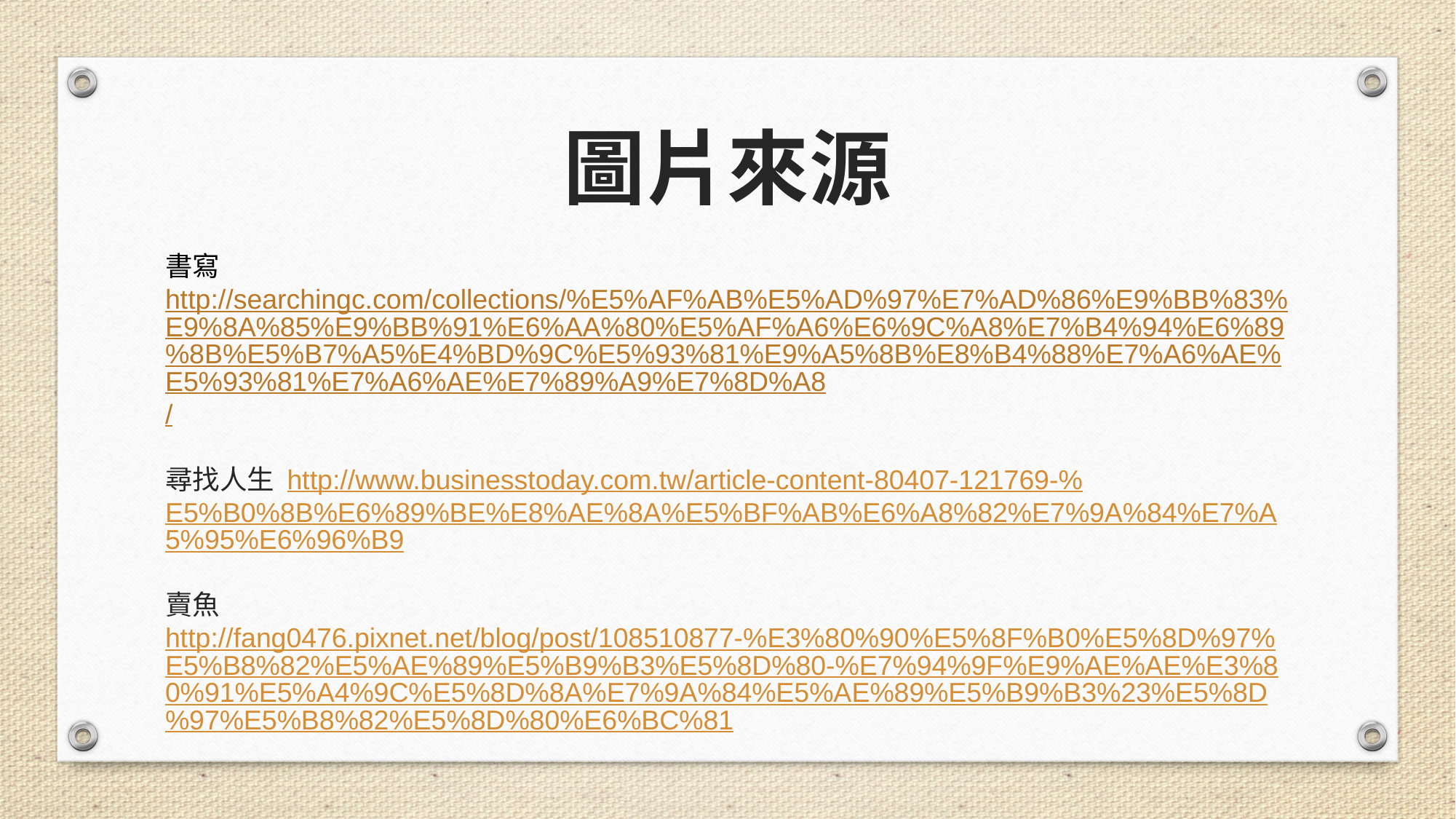

圖片來源
書寫 http://searchingc.com/collections/%E5%AF%AB%E5%AD%97%E7%AD%86%E9%BB%83%E9%8A%85%E9%BB%91%E6%AA%80%E5%AF%A6%E6%9C%A8%E7%B4%94%E6%89%8B%E5%B7%A5%E4%BD%9C%E5%93%81%E9%A5%8B%E8%B4%88%E7%A6%AE%E5%93%81%E7%A6%AE%E7%89%A9%E7%8D%A8/

尋找人生 http://www.businesstoday.com.tw/article-content-80407-121769-%E5%B0%8B%E6%89%BE%E8%AE%8A%E5%BF%AB%E6%A8%82%E7%9A%84%E7%A5%95%E6%96%B9

賣魚 http://fang0476.pixnet.net/blog/post/108510877-%E3%80%90%E5%8F%B0%E5%8D%97%E5%B8%82%E5%AE%89%E5%B9%B3%E5%8D%80-%E7%94%9F%E9%AE%AE%E3%80%91%E5%A4%9C%E5%8D%8A%E7%9A%84%E5%AE%89%E5%B9%B3%23%E5%8D%97%E5%B8%82%E5%8D%80%E6%BC%81